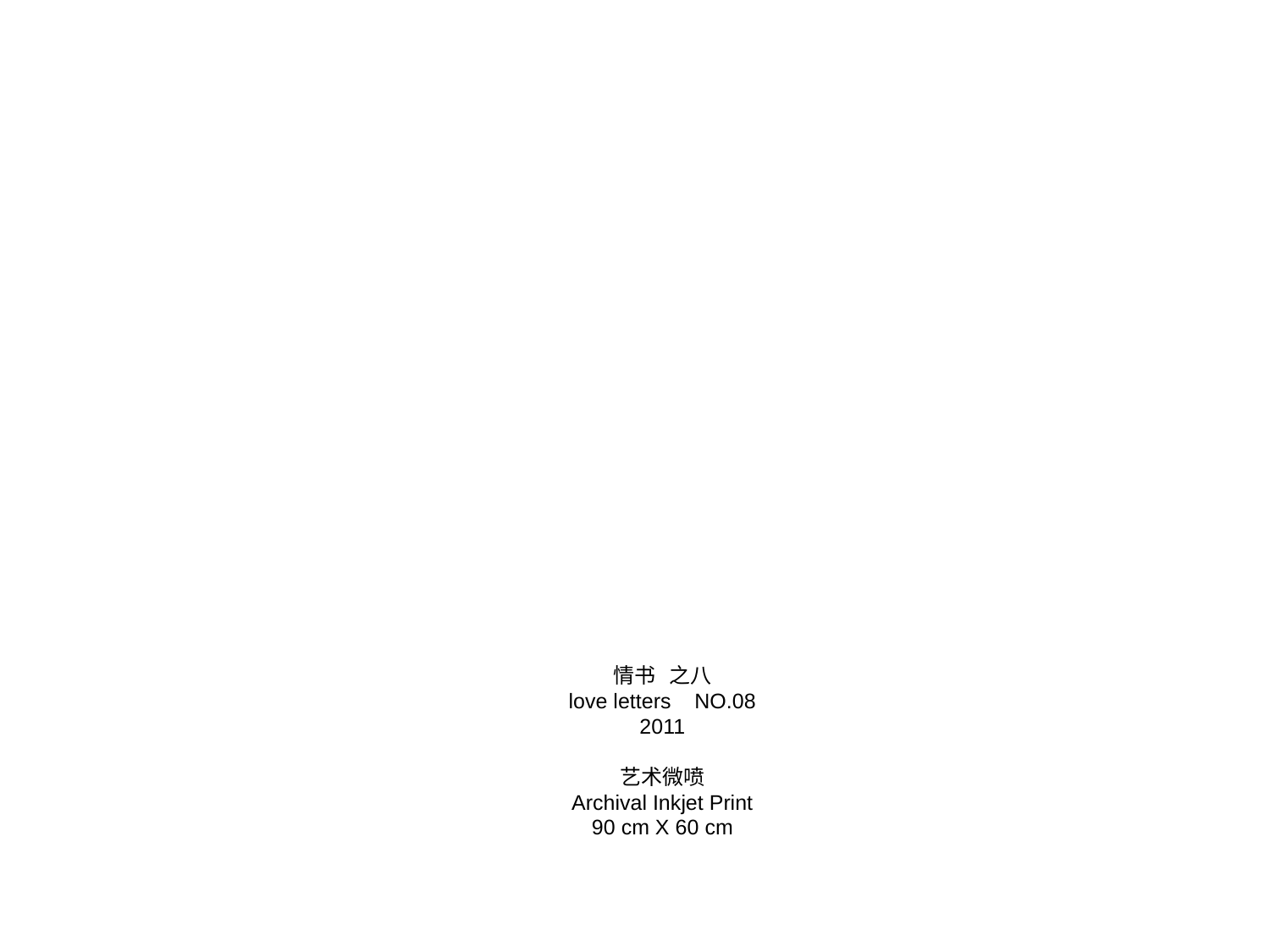

情书   之八
love letters    NO.08
2011

艺术微喷
Archival Inkjet Print
90 cm X 60 cm